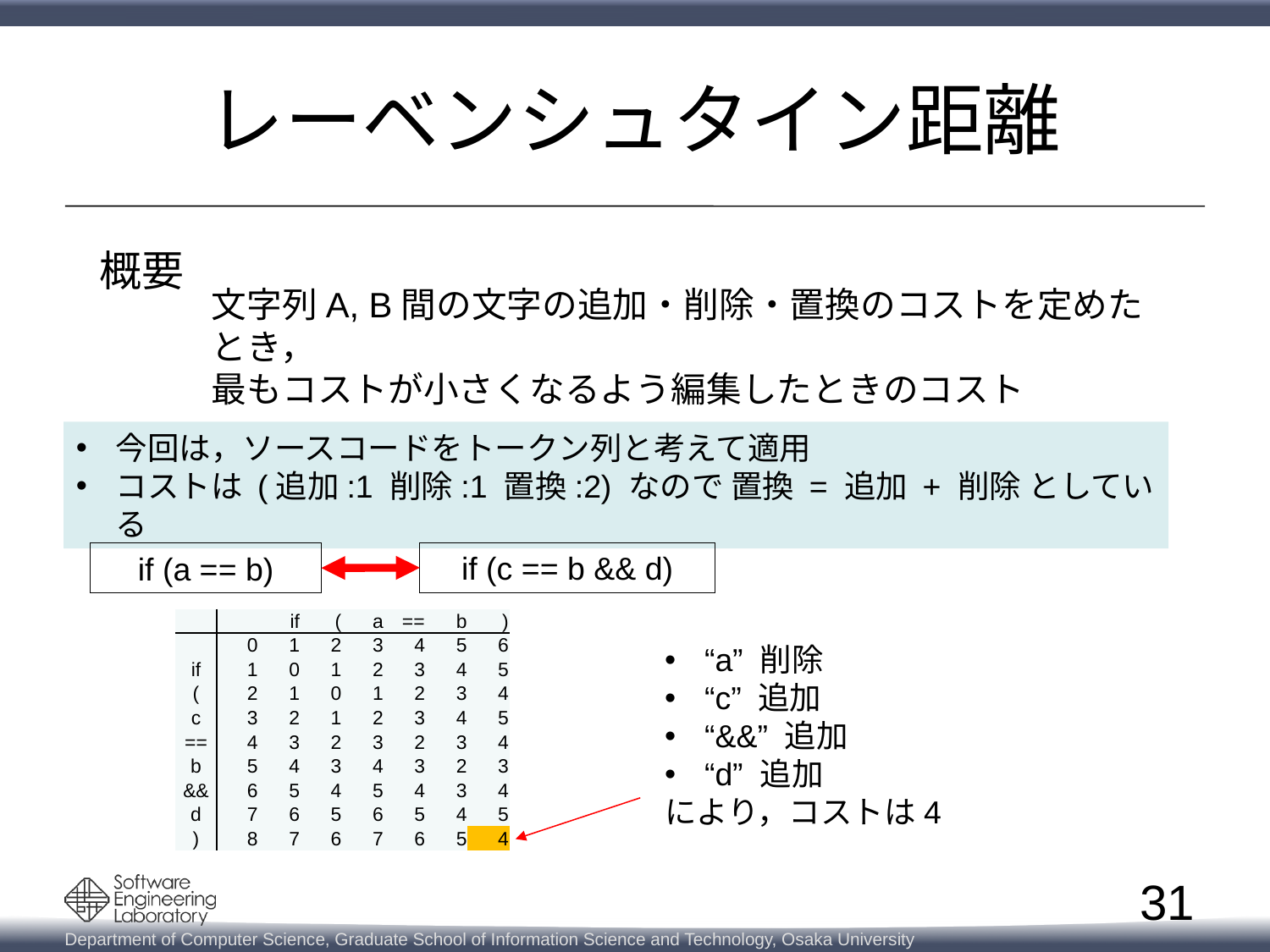

# レーベンシュタイン距離
概要
文字列A, B間の文字の追加・削除・置換のコストを定めたとき，
最もコストが小さくなるよう編集したときのコスト
今回は，ソースコードをトークン列と考えて適用
コストは (追加:1 削除:1 置換:2) なので 置換 = 追加 + 削除 としている
if (c == b && d)
if (a == b)
|  |  | if | ( | a | == | b | ) |
| --- | --- | --- | --- | --- | --- | --- | --- |
|  | 0 | 1 | 2 | 3 | 4 | 5 | 6 |
| if | 1 | 0 | 1 | 2 | 3 | 4 | 5 |
| ( | 2 | 1 | 0 | 1 | 2 | 3 | 4 |
| c | 3 | 2 | 1 | 2 | 3 | 4 | 5 |
| == | 4 | 3 | 2 | 3 | 2 | 3 | 4 |
| b | 5 | 4 | 3 | 4 | 3 | 2 | 3 |
| && | 6 | 5 | 4 | 5 | 4 | 3 | 4 |
| d | 7 | 6 | 5 | 6 | 5 | 4 | 5 |
| ) | 8 | 7 | 6 | 7 | 6 | 5 | 4 |
“a” 削除
“c” 追加
“&&” 追加
“d” 追加
により，コストは4
31